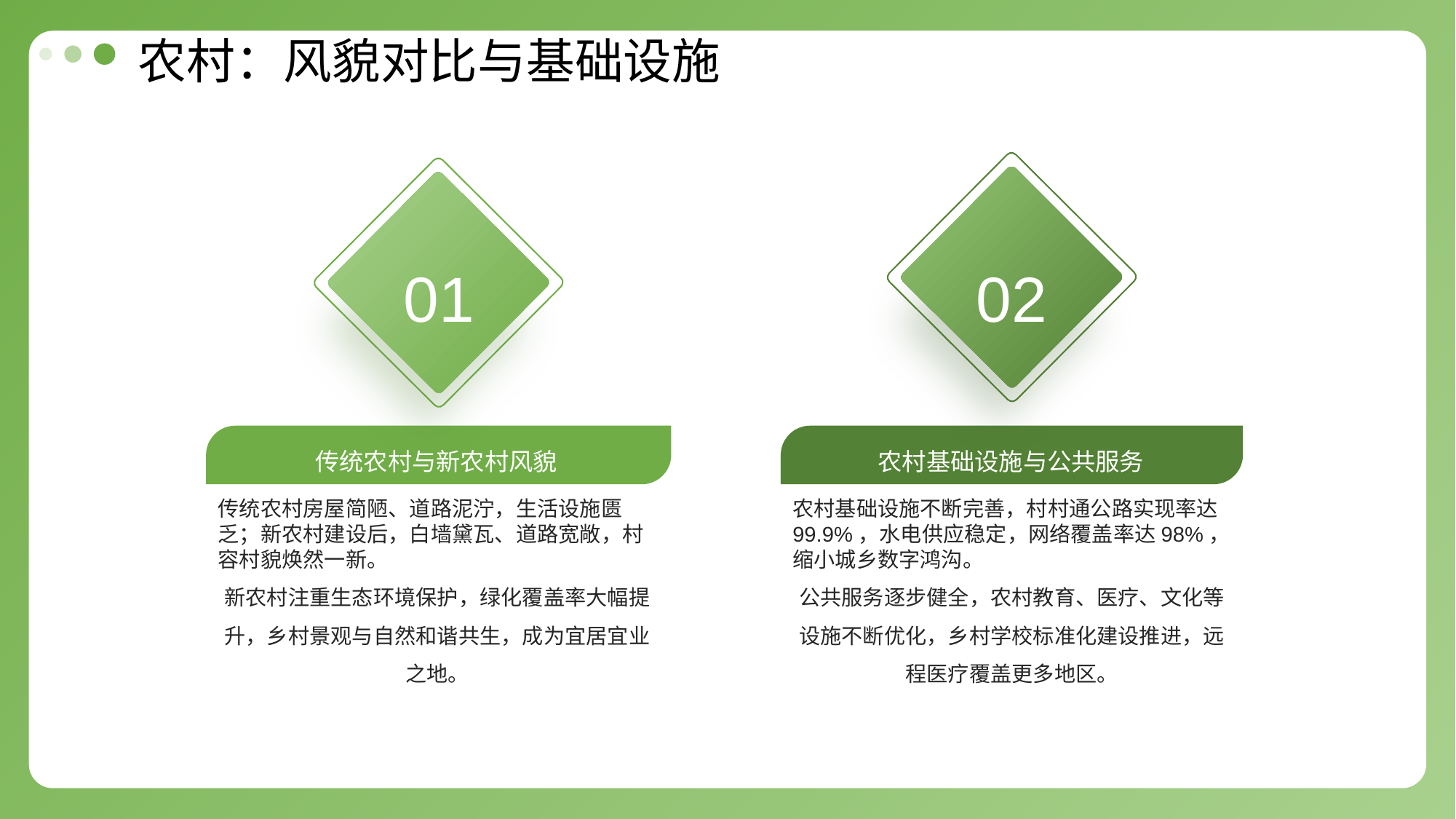

农村：风貌对比与基础设施

01
02

传统农村与新农村风貌
农村基础设施与公共服务
传统农村房屋简陋、道路泥泞，生活设施匮乏；新农村建设后，白墙黛瓦、道路宽敞，村容村貌焕然一新。
新农村注重生态环境保护，绿化覆盖率大幅提升，乡村景观与自然和谐共生，成为宜居宜业之地。
农村基础设施不断完善，村村通公路实现率达99.9%，水电供应稳定，网络覆盖率达98%，缩小城乡数字鸿沟。
公共服务逐步健全，农村教育、医疗、文化等设施不断优化，乡村学校标准化建设推进，远程医疗覆盖更多地区。